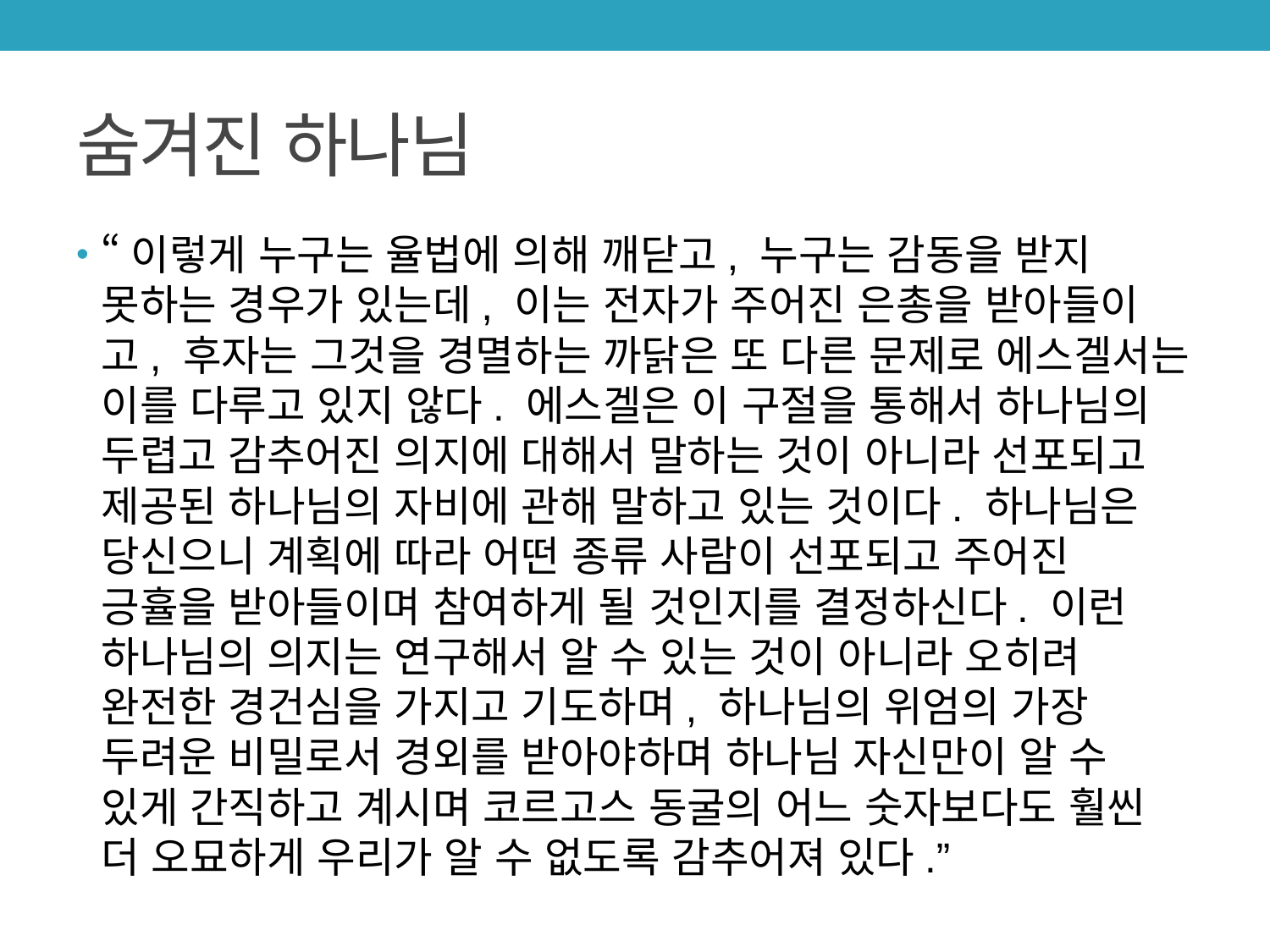

# 숨겨진 하나님
“이렇게 누구는 율법에 의해 깨닫고, 누구는 감동을 받지 못하는 경우가 있는데, 이는 전자가 주어진 은총을 받아들이고, 후자는 그것을 경멸하는 까닭은 또 다른 문제로 에스겔서는 이를 다루고 있지 않다. 에스겔은 이 구절을 통해서 하나님의 두렵고 감추어진 의지에 대해서 말하는 것이 아니라 선포되고 제공된 하나님의 자비에 관해 말하고 있는 것이다. 하나님은 당신으니 계획에 따라 어떤 종류 사람이 선포되고 주어진 긍휼을 받아들이며 참여하게 될 것인지를 결정하신다. 이런 하나님의 의지는 연구해서 알 수 있는 것이 아니라 오히려 완전한 경건심을 가지고 기도하며, 하나님의 위엄의 가장 두려운 비밀로서 경외를 받아야하며 하나님 자신만이 알 수 있게 간직하고 계시며 코르고스 동굴의 어느 숫자보다도 훨씬 더 오묘하게 우리가 알 수 없도록 감추어져 있다.”